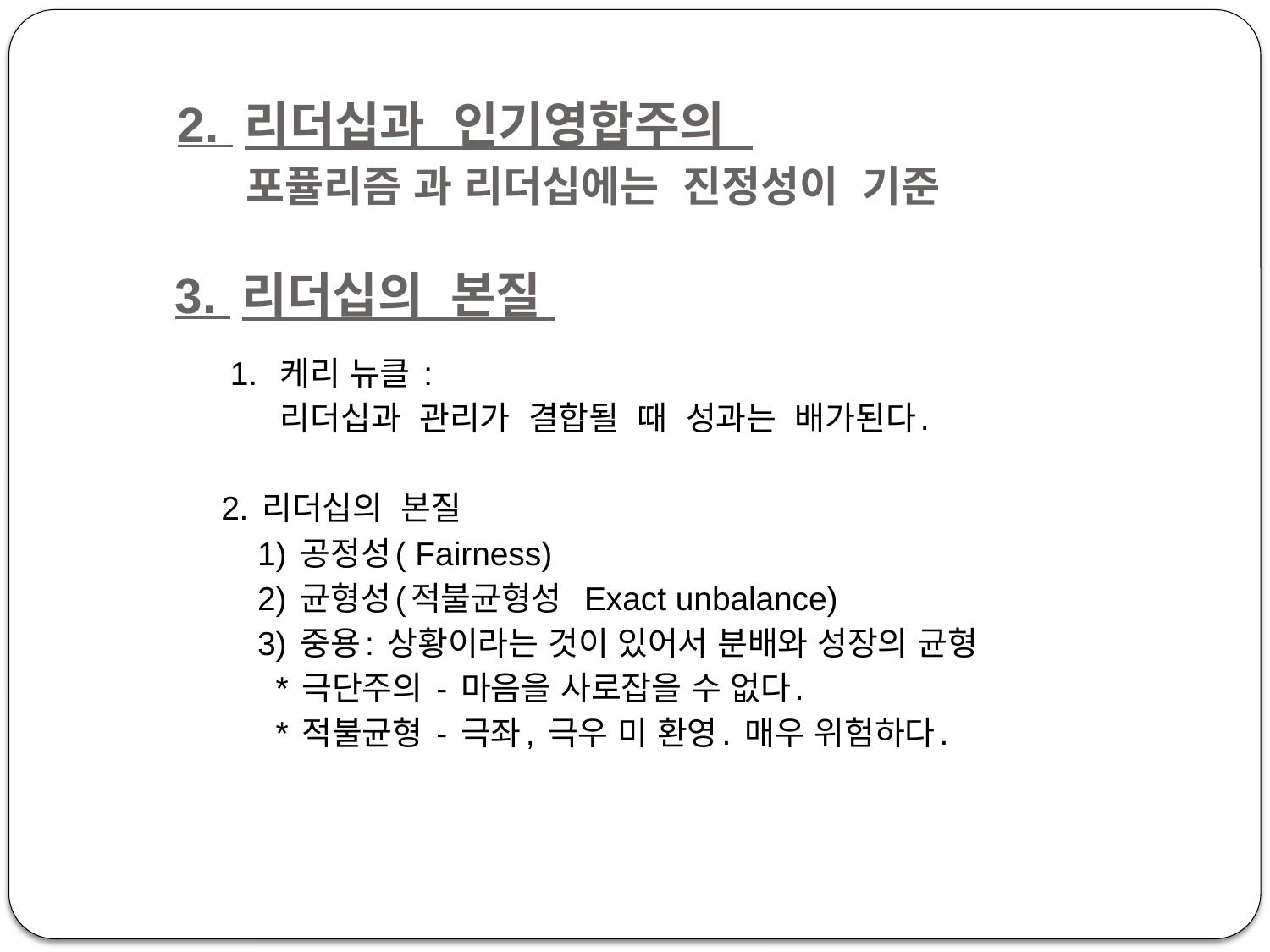

2. 리더십과  인기영합주의
     포퓰리즘 과 리더십에는  진정성이  기준
# 3. 리더십의  본질
        1.  케리 뉴클 :
             리더십과  관리가  결합될  때  성과는  배가된다.

       2. 리더십의  본질
           1) 공정성( Fairness)
           2) 균형성(적불균형성  Exact unbalance)
           3) 중용: 상황이라는 것이 있어서 분배와 성장의 균형
             * 극단주의 - 마음을 사로잡을 수 없다.
             * 적불균형 - 극좌, 극우 미 환영. 매우 위험하다.